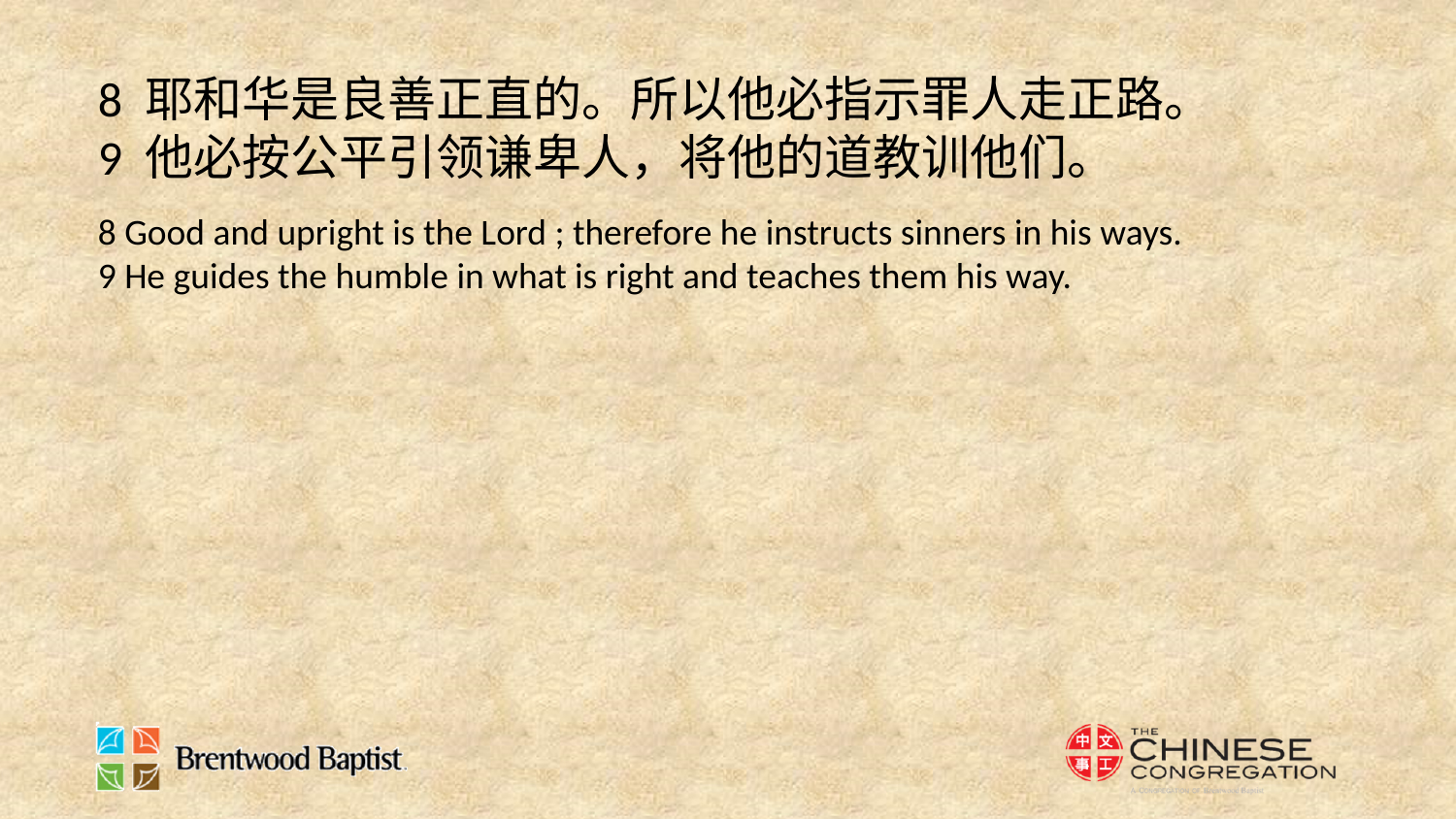

8 耶和华是良善正直的。所以他必指示罪人走正路。
9 他必按公平引领谦卑人，将他的道教训他们。

8 Good and upright is the Lord ; therefore he instructs sinners in his ways.
9 He guides the humble in what is right and teaches them his way.